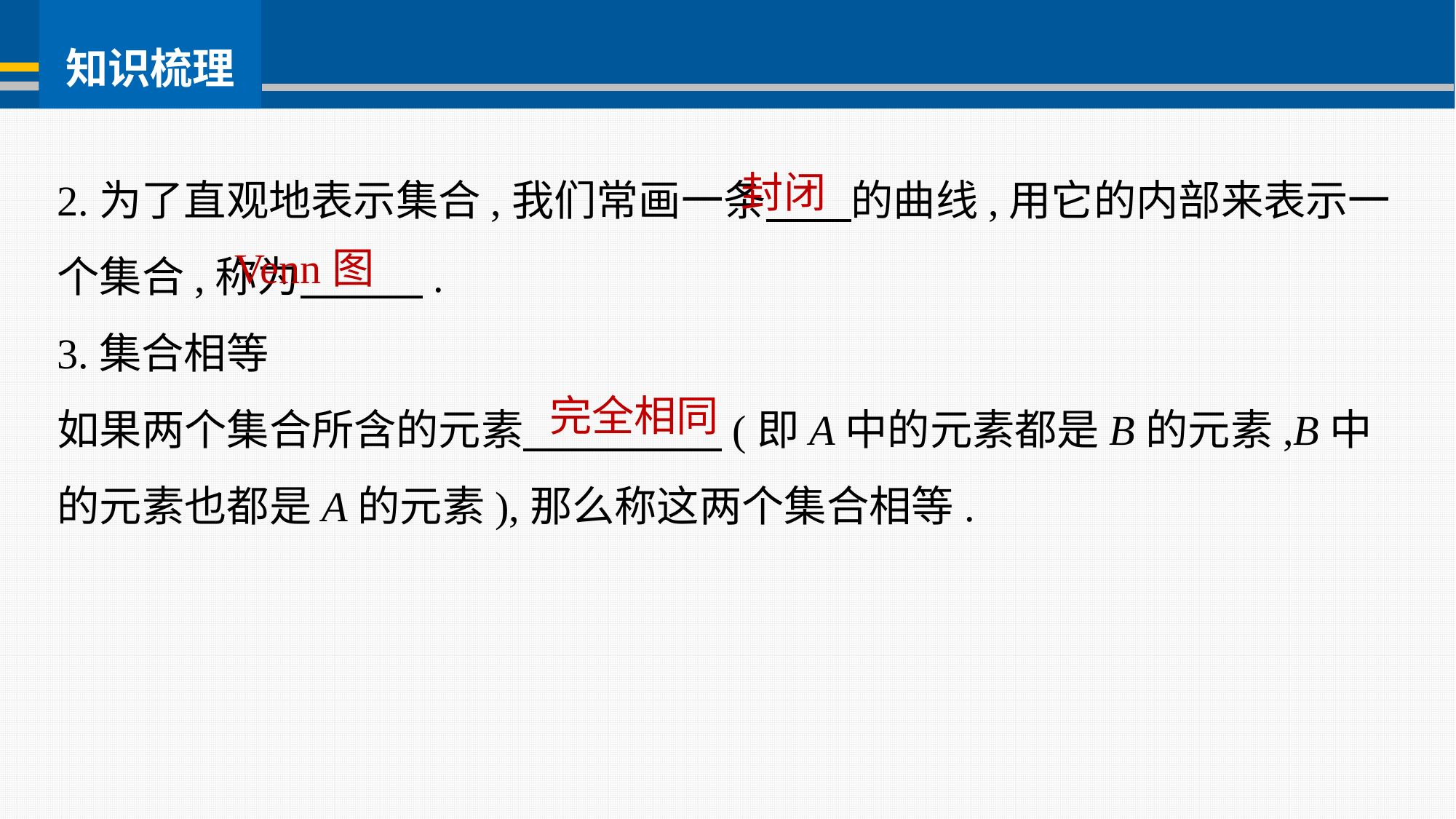

2.为了直观地表示集合,我们常画一条         的曲线,用它的内部来表示一个集合,称为             .
3.集合相等
如果两个集合所含的元素                     (即A中的元素都是B的元素,B中的元素也都是A的元素),那么称这两个集合相等.
封闭
Venn图
完全相同